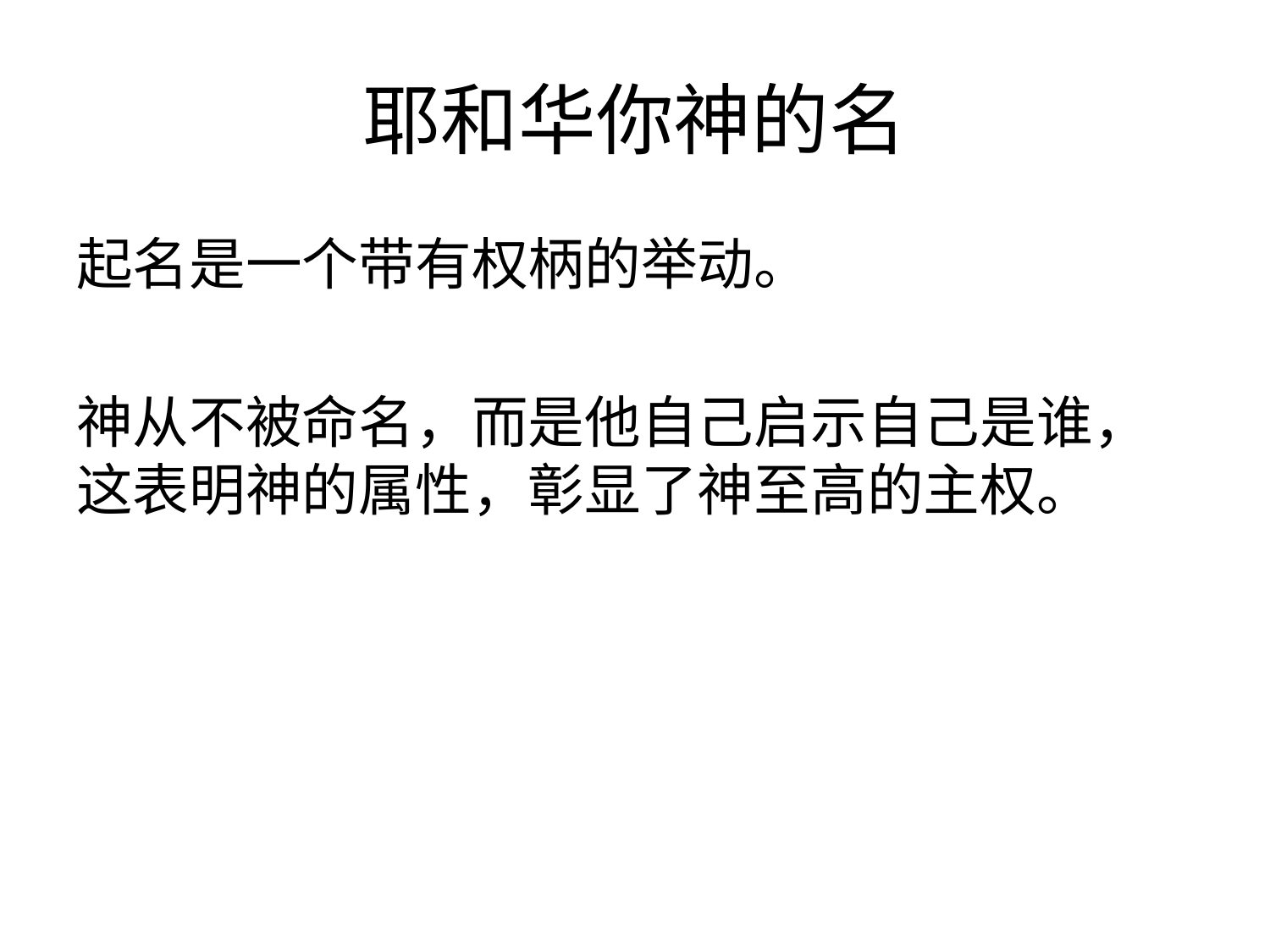

# 耶和华你神的名
起名是一个带有权柄的举动。

神从不被命名，而是他自己启示自己是谁，这表明神的属性，彰显了神至高的主权。